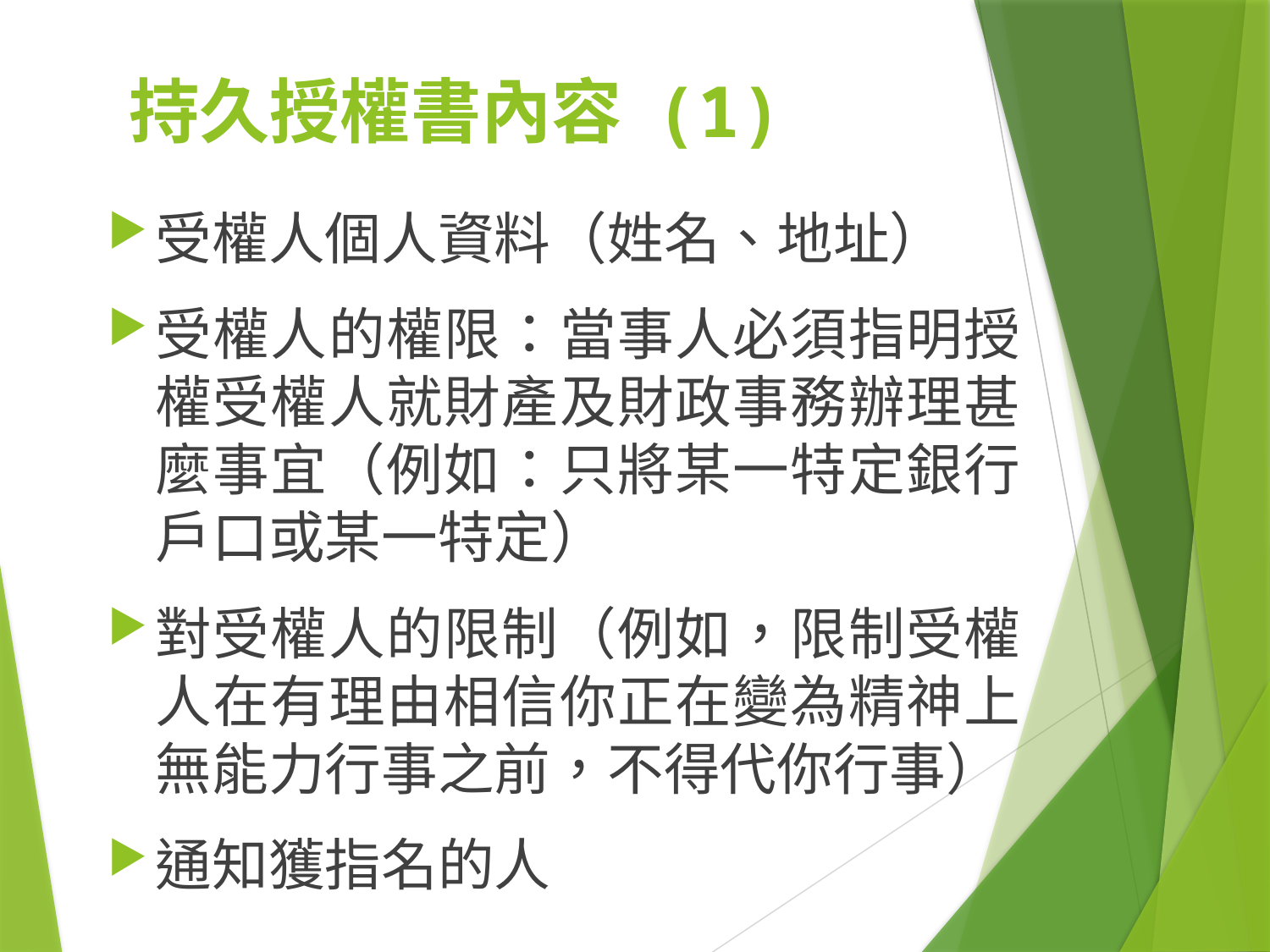

# 持久授權書內容 (1)
受權人個人資料（姓名、地址）
受權人的權限：當事人必須指明授權受權人就財產及財政事務辦理甚麼事宜（例如：只將某一特定銀行戶口或某一特定）
對受權人的限制（例如，限制受權人在有理由相信你正在變為精神上無能力行事之前，不得代你行事）
通知獲指名的人